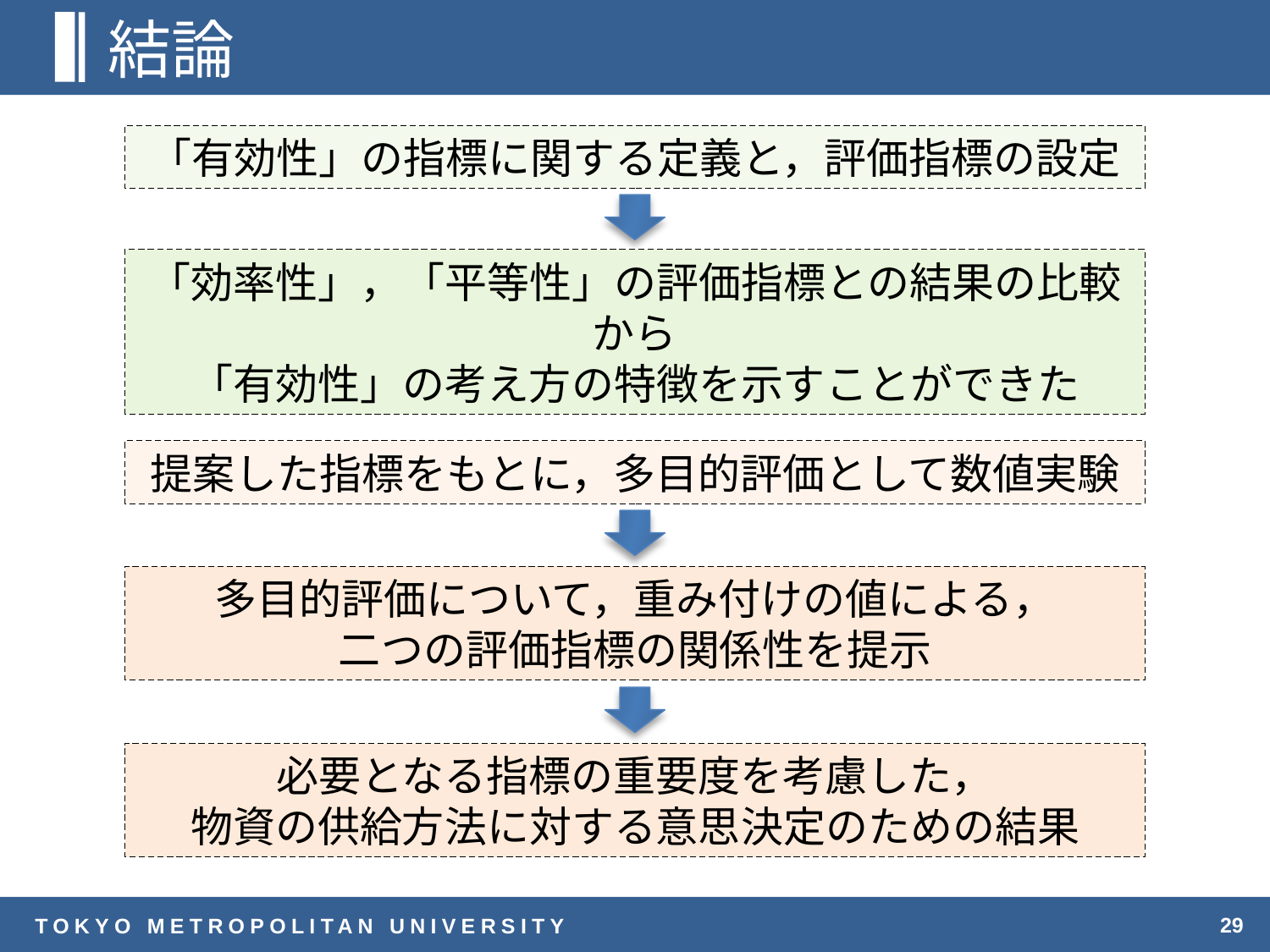

# 結論
「有効性」の指標に関する定義と，評価指標の設定

「効率性」，「平等性」の評価指標との結果の比較から
「有効性」の考え方の特徴を示すことができた
提案した指標をもとに，多目的評価として数値実験

多目的評価について，重み付けの値による，
二つの評価指標の関係性を提示

必要となる指標の重要度を考慮した，
物資の供給方法に対する意思決定のための結果